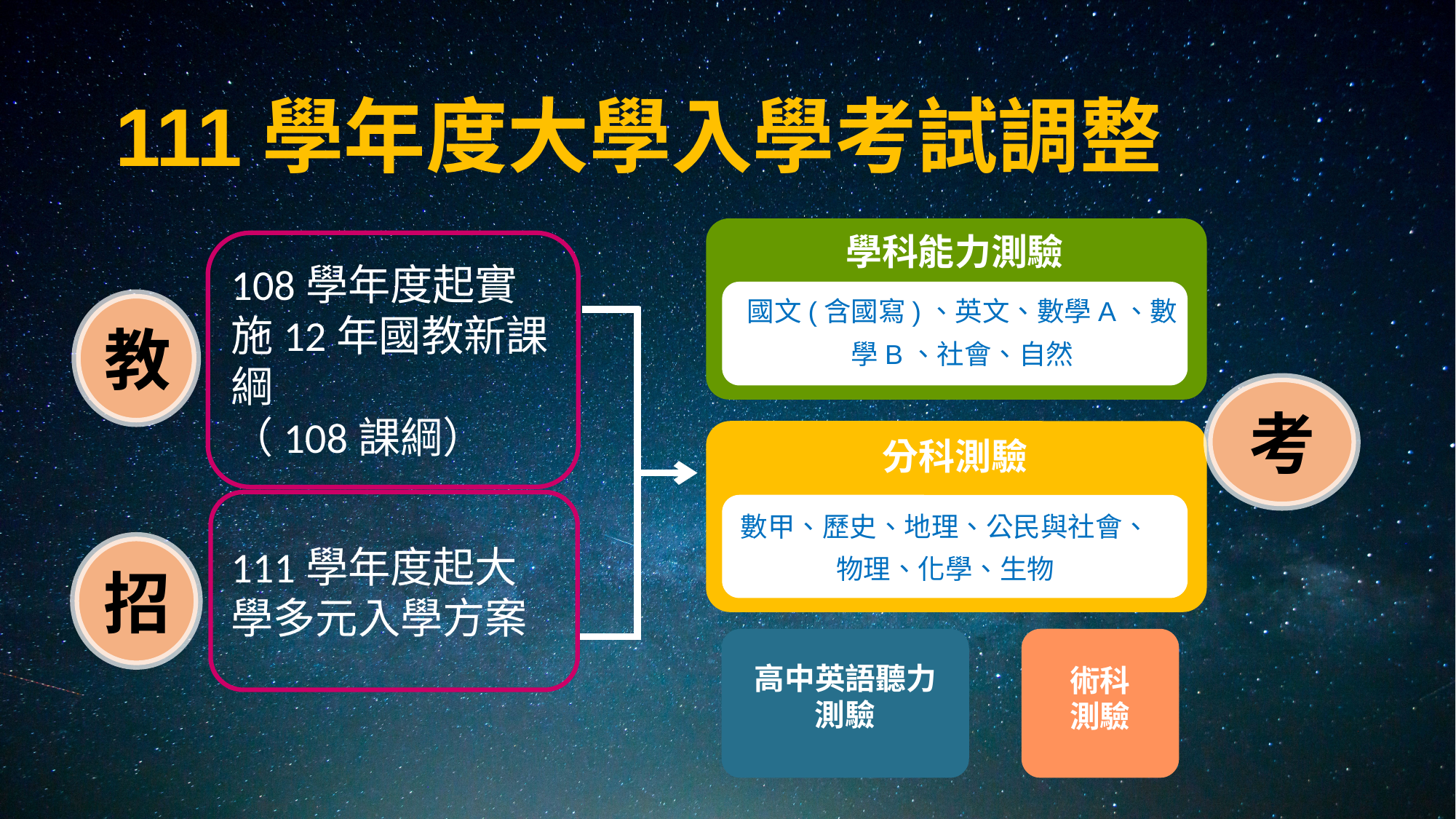

# 111學年度大學入學考試調整

學科能力測驗
國文(含國寫)、英文、數學A、數學B、社會、自然

分科測驗
數甲、歷史、地理、公民與社會、物理、化學、生物

高中英語聽力測驗

術科測驗
108學年度起實施12年國教新課綱
（108課綱）
教
考
111學年度起大學多元入學方案
招